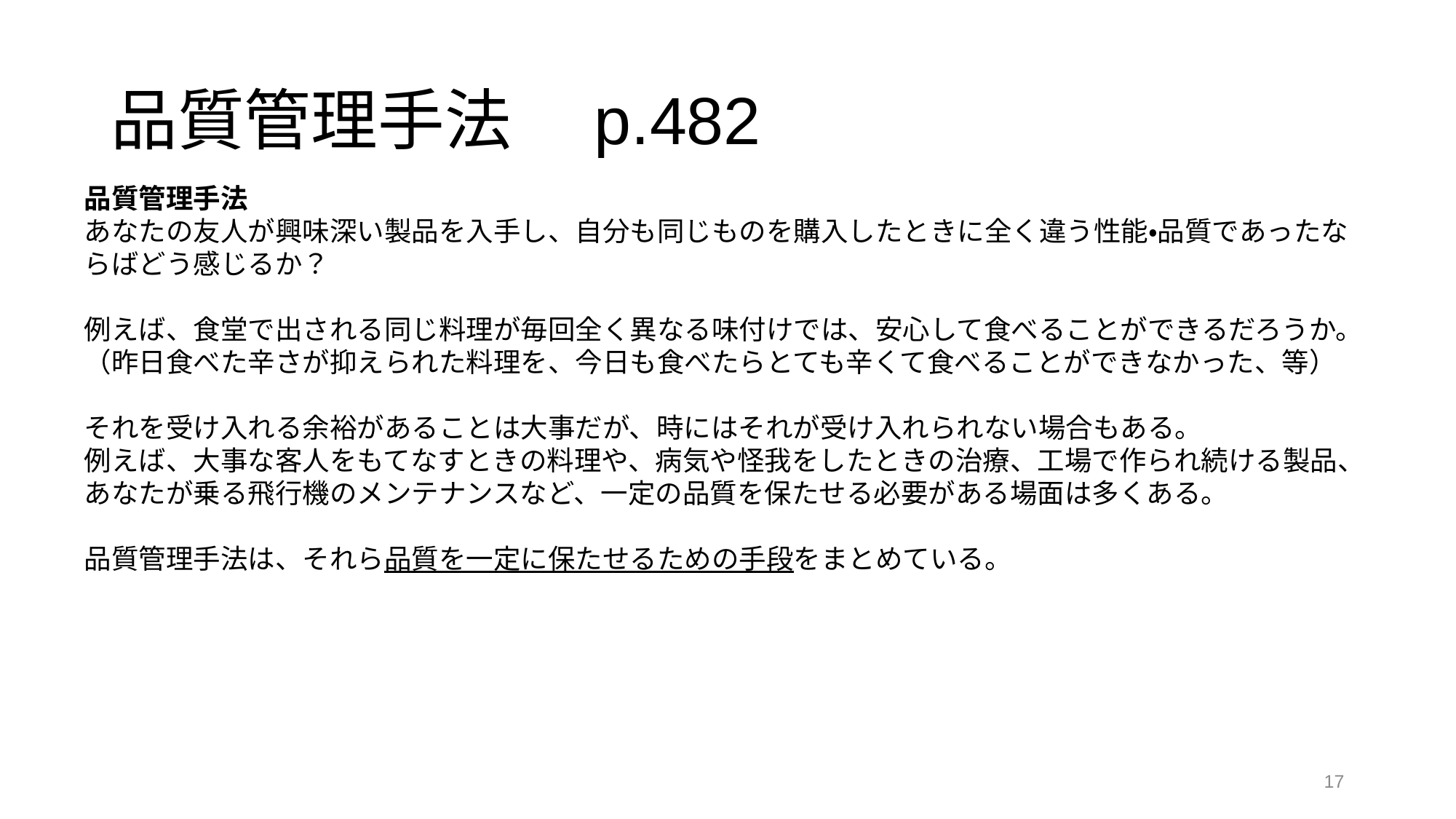

# 品質管理手法　p.482
品質管理手法
あなたの友人が興味深い製品を入手し、自分も同じものを購入したときに全く違う性能・品質であったならばどう感じるか？

例えば、食堂で出される同じ料理が毎回全く異なる味付けでは、安心して食べることができるだろうか。
（昨日食べた辛さが抑えられた料理を、今日も食べたらとても辛くて食べることができなかった、等）

それを受け入れる余裕があることは大事だが、時にはそれが受け入れられない場合もある。
例えば、大事な客人をもてなすときの料理や、病気や怪我をしたときの治療、工場で作られ続ける製品、あなたが乗る飛行機のメンテナンスなど、一定の品質を保たせる必要がある場面は多くある。

品質管理手法は、それら品質を一定に保たせるための手段をまとめている。

17